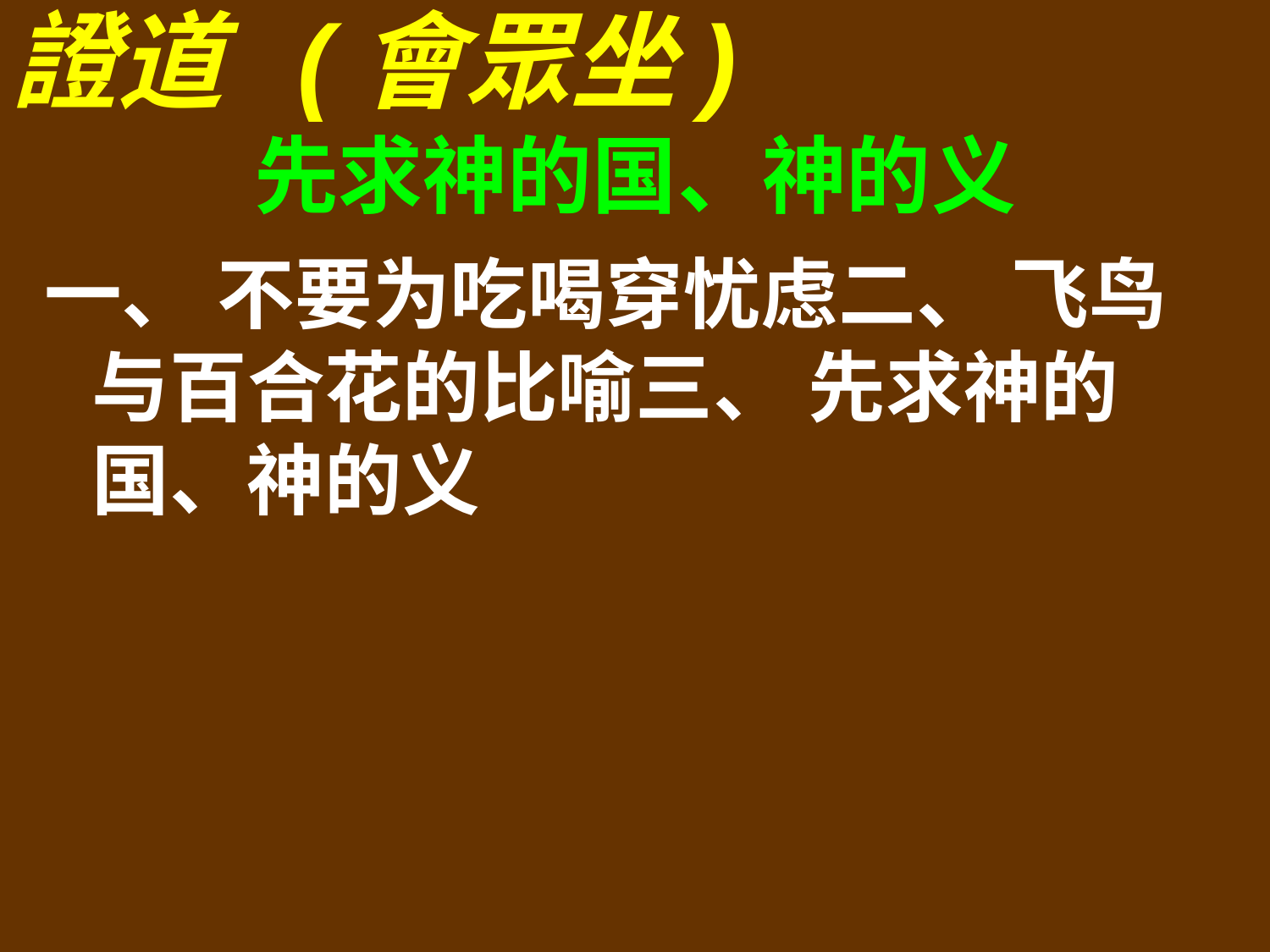

證道  (會眾坐)
先求神的国、神的义
一、 不要为吃喝穿忧虑二、 飞鸟与百合花的比喻三、 先求神的国、神的义